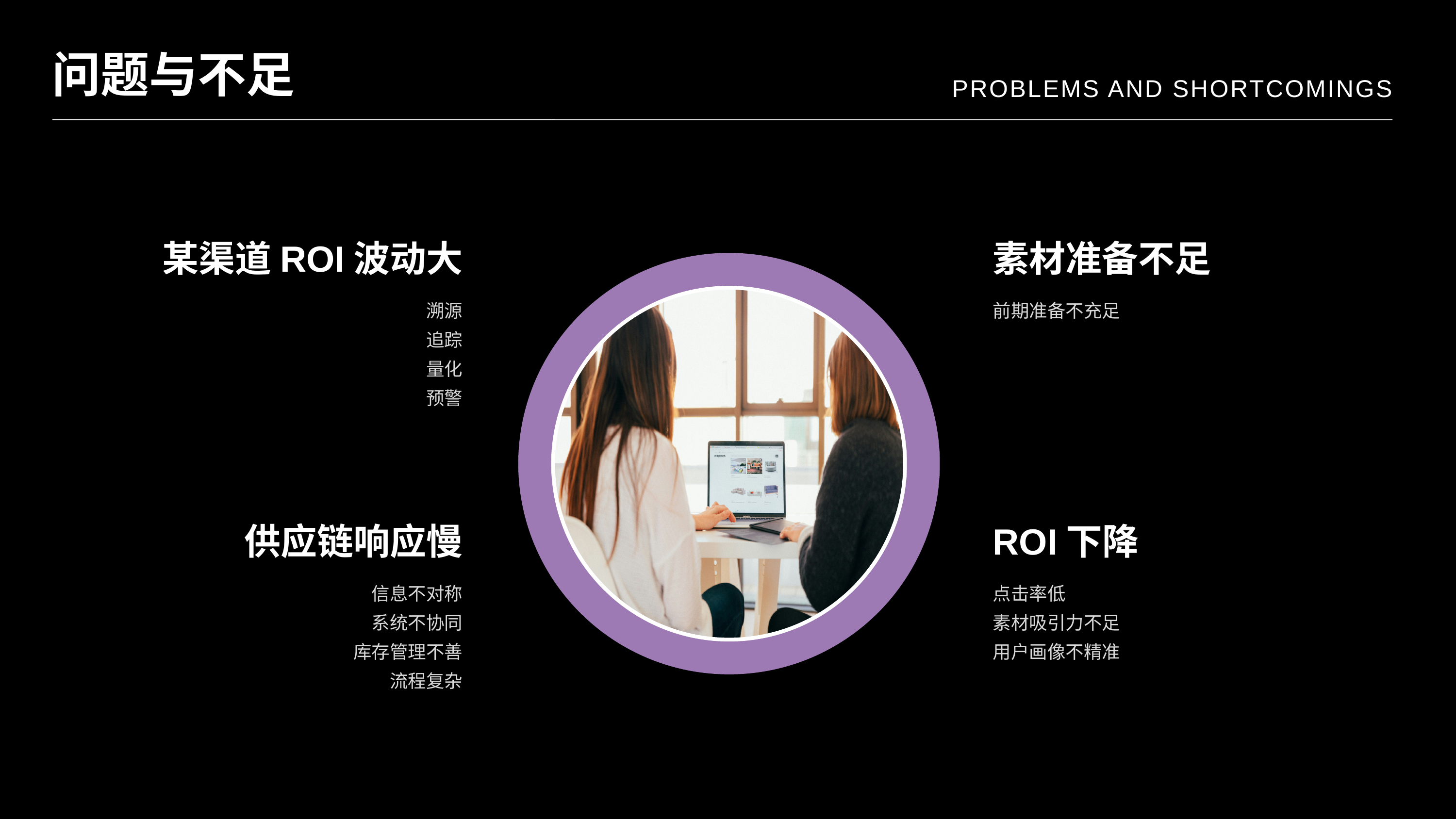

问题与不足
PROBLEMS AND SHORTCOMINGS

某渠道ROI波动大
素材准备不足

溯源
追踪
量化
预警
前期准备不充足
供应链响应慢
ROI下降
点击率低
素材吸引力不足
用户画像不精准
信息不对称
系统不协同
库存管理不善
流程复杂